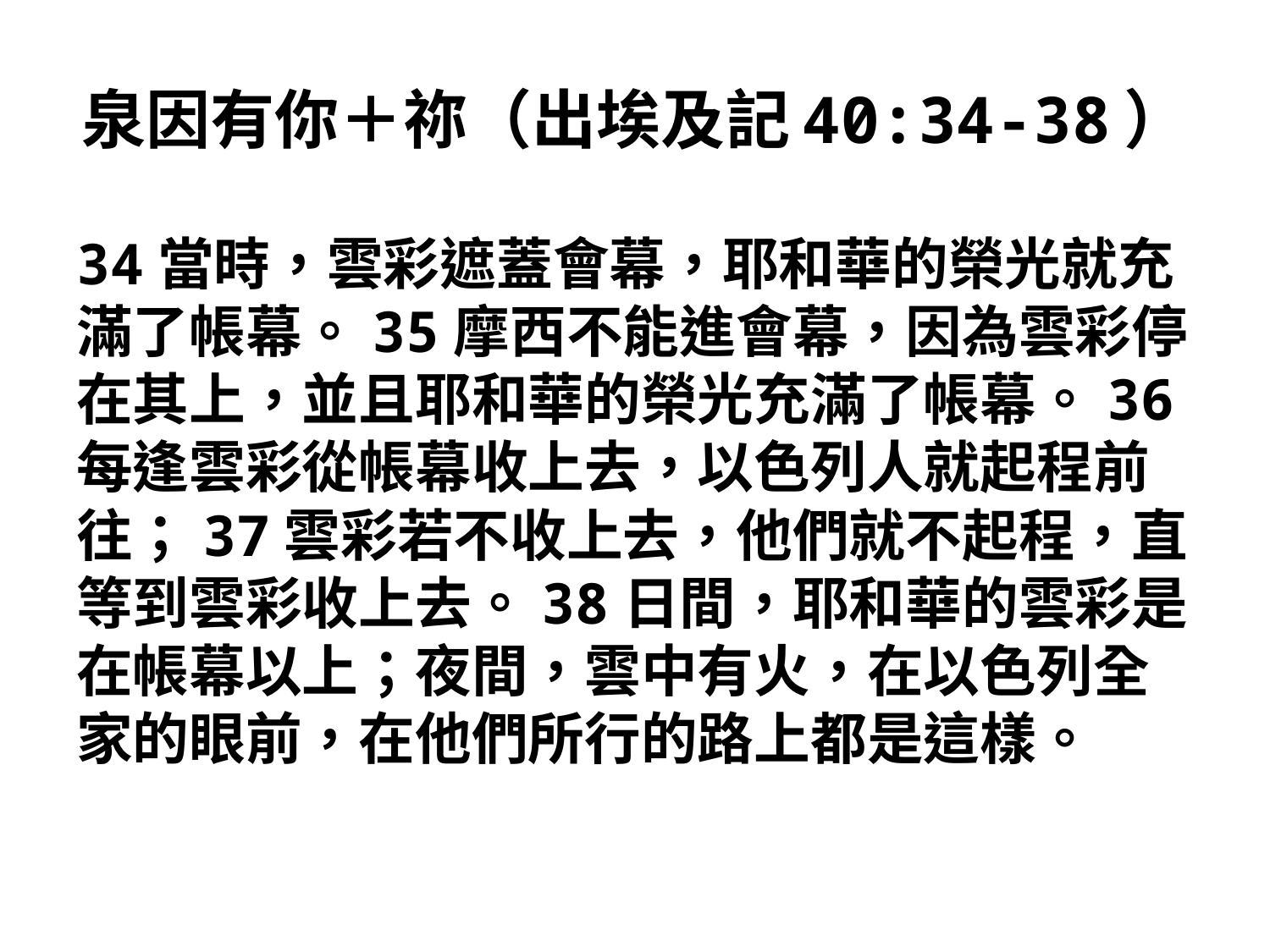

# 泉因有你＋祢（出埃及記40:34-38）
34當時，雲彩遮蓋會幕，耶和華的榮光就充滿了帳幕。35摩西不能進會幕，因為雲彩停在其上，並且耶和華的榮光充滿了帳幕。36每逢雲彩從帳幕收上去，以色列人就起程前往；37雲彩若不收上去，他們就不起程，直等到雲彩收上去。38日間，耶和華的雲彩是在帳幕以上；夜間，雲中有火，在以色列全家的眼前，在他們所行的路上都是這樣。